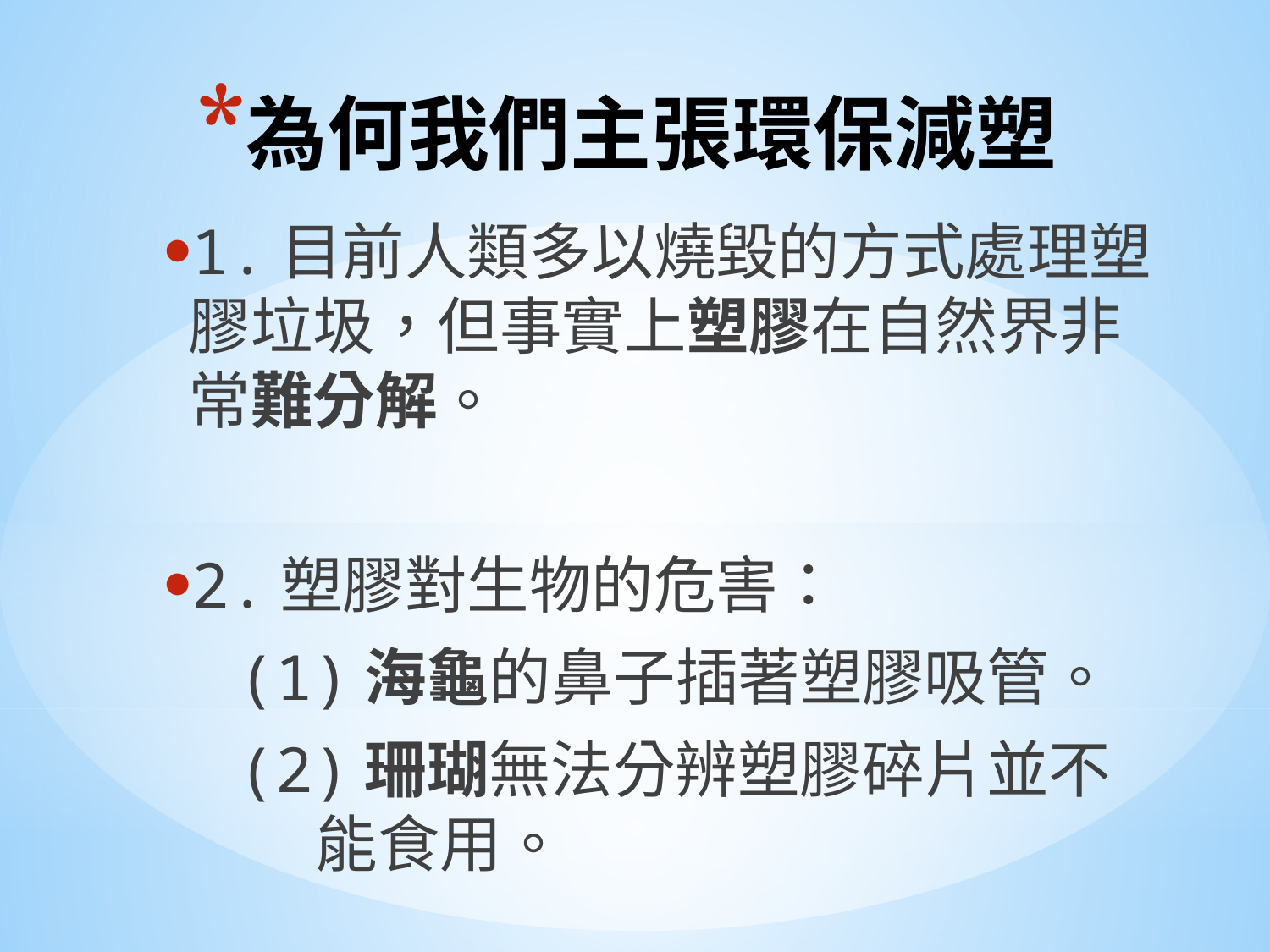

# 為何我們主張環保減塑
1.目前人類多以燒毀的方式處理塑膠垃圾，但事實上塑膠在自然界非常難分解。

2.塑膠對生物的危害：
  (1)海龜的鼻子插著塑膠吸管。
  (2)珊瑚無法分辨塑膠碎片並不能食用。